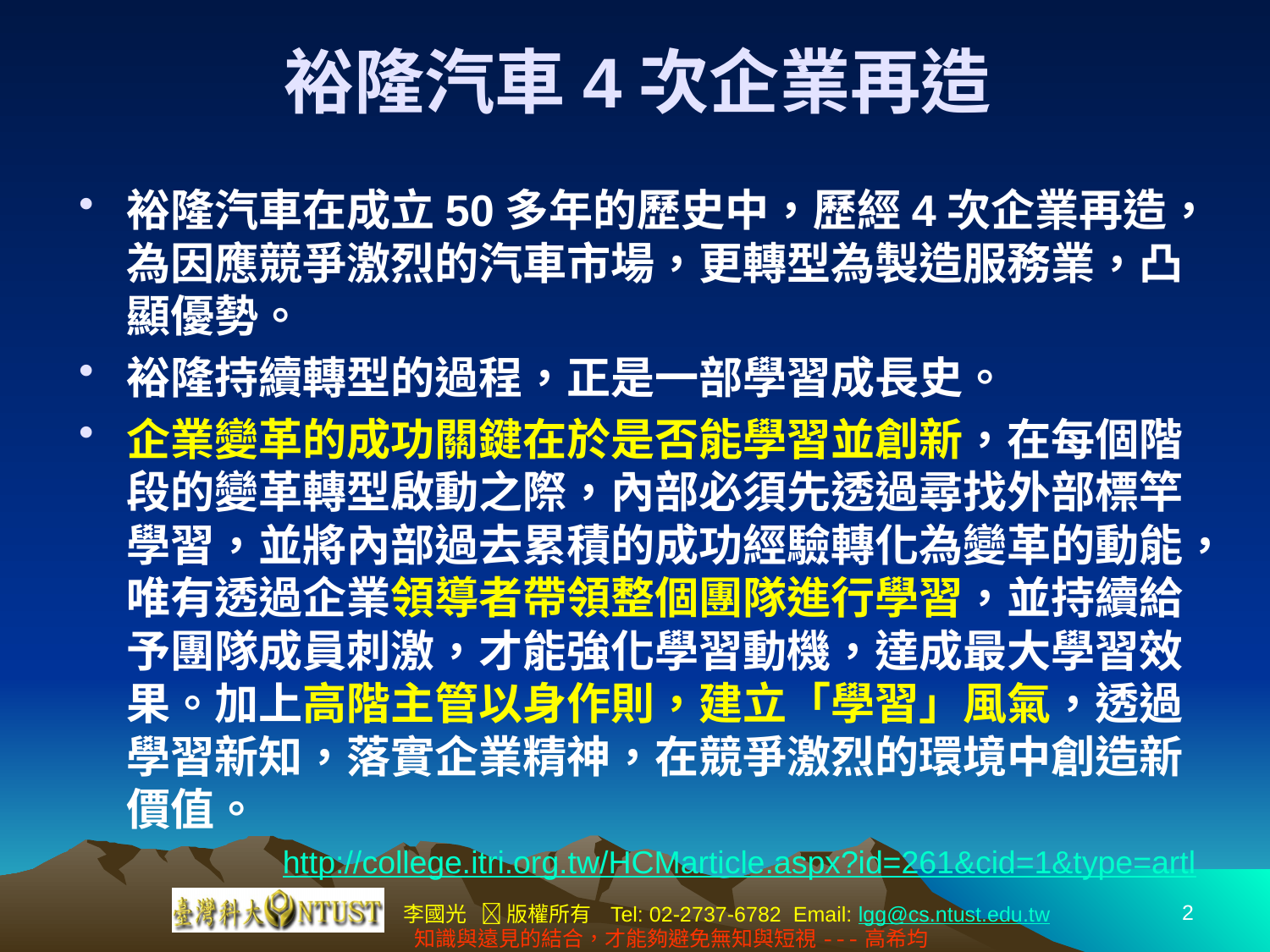

# 裕隆汽車4次企業再造
裕隆汽車在成立50多年的歷史中，歷經4次企業再造，為因應競爭激烈的汽車市場，更轉型為製造服務業，凸顯優勢。
裕隆持續轉型的過程，正是一部學習成長史。
企業變革的成功關鍵在於是否能學習並創新，在每個階段的變革轉型啟動之際，內部必須先透過尋找外部標竿學習，並將內部過去累積的成功經驗轉化為變革的動能，唯有透過企業領導者帶領整個團隊進行學習，並持續給予團隊成員刺激，才能強化學習動機，達成最大學習效果。加上高階主管以身作則，建立「學習」風氣，透過學習新知，落實企業精神，在競爭激烈的環境中創造新價值。
http://college.itri.org.tw/HCMarticle.aspx?id=261&cid=1&type=artl
2